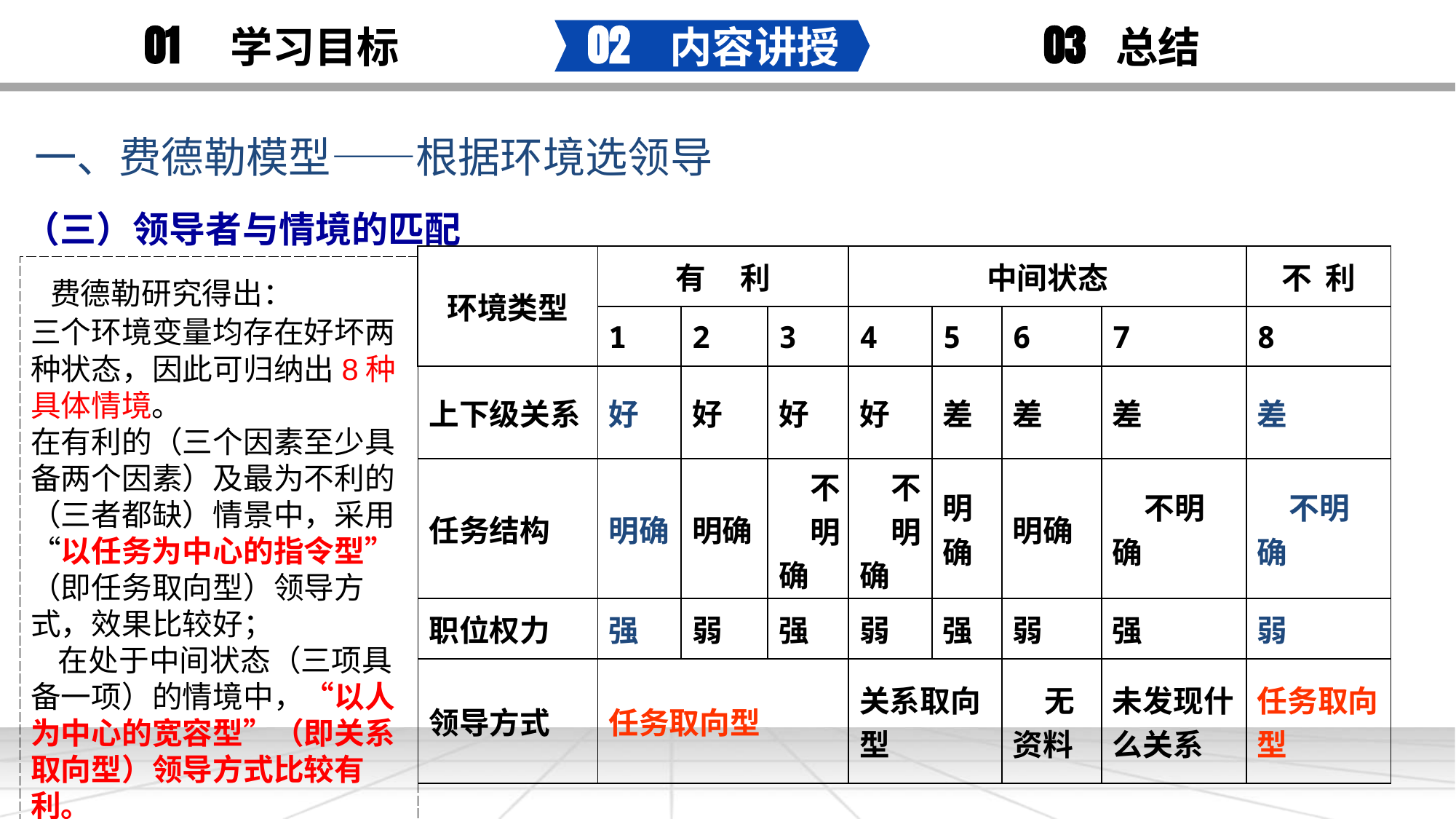

02   内容讲授
03  总结
01    学习目标

一、费德勒模型——根据环境选领导
（三）领导者与情境的匹配
| 环境类型 | 有 利 |  |  | 中间状态 |  |  |  | 不 利 |
| --- | --- | --- | --- | --- | --- | --- | --- | --- |
|  | 1 | 2 | 3 | 4 | 5 | 6 | 7 | 8 |
| 上下级关系 | 好 | 好 | 好 | 好 | 差 | 差 | 差 | 差 |
| 任务结构 | 明确 | 明确 | 不 明确 | 不 明确 | 明确 | 明确 | 不明确 | 不明确 |
| 职位权力 | 强 | 弱 | 强 | 弱 | 强 | 弱 | 强 | 弱 |
| 领导方式 | 任务取向型 |  |  | 关系取向型 |  | 无资料 | 未发现什么关系 | 任务取向型 |
 费德勒研究得出：
三个环境变量均存在好坏两种状态，因此可归纳出8种具体情境。
在有利的（三个因素至少具备两个因素）及最为不利的（三者都缺）情景中，采用“以任务为中心的指令型”（即任务取向型）领导方式，效果比较好；
   在处于中间状态（三项具备一项）的情境中，“以人为中心的宽容型”（即关系取向型）领导方式比较有利。